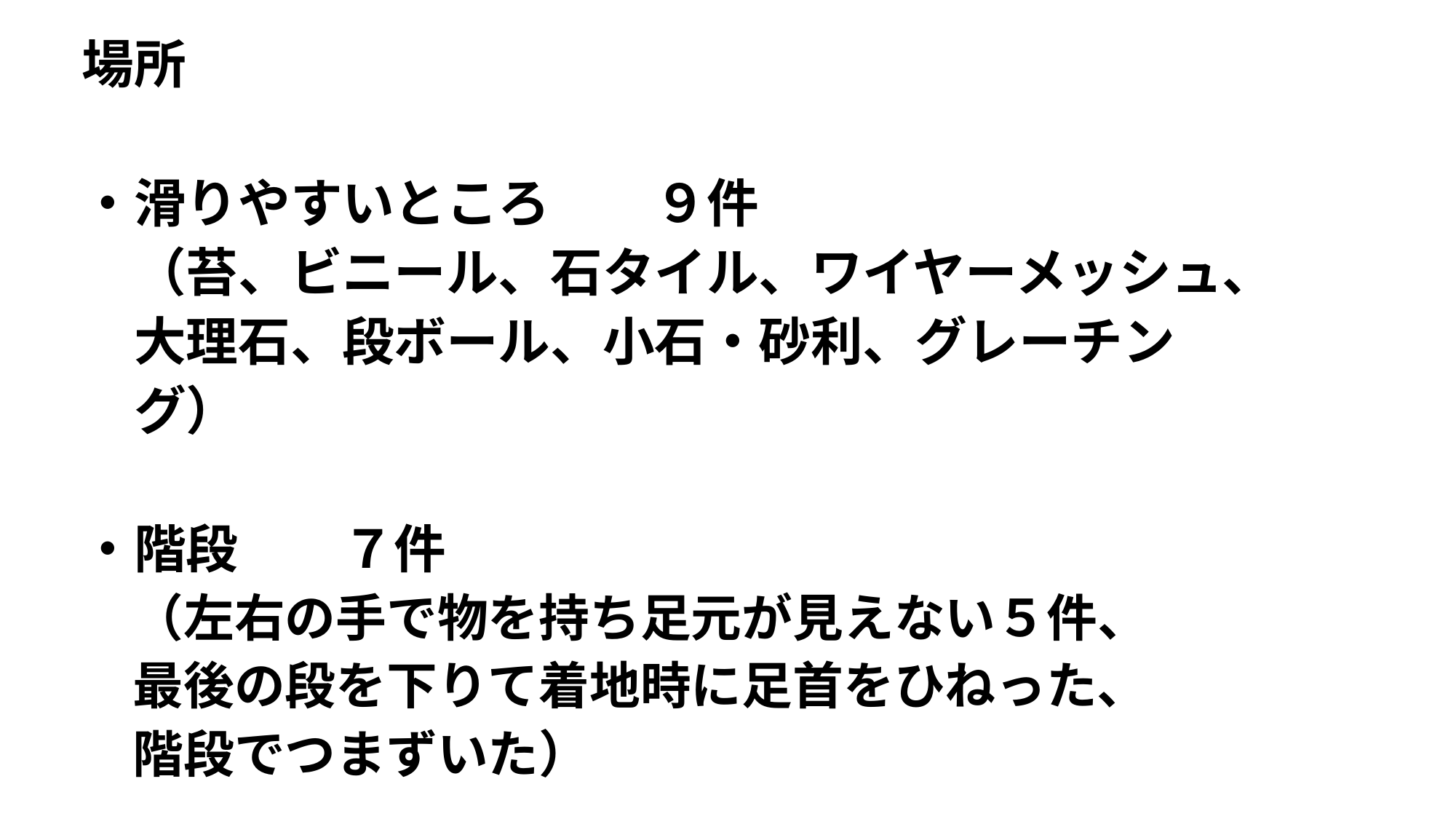

場所

・滑りやすいところ　　９件
　（苔、ビニール、石タイル、ワイヤーメッシュ、
　大理石、段ボール、小石・砂利、グレーチン
　グ）

・階段　　７件
　（左右の手で物を持ち足元が見えない５件、
　最後の段を下りて着地時に足首をひねった、
　階段でつまずいた）